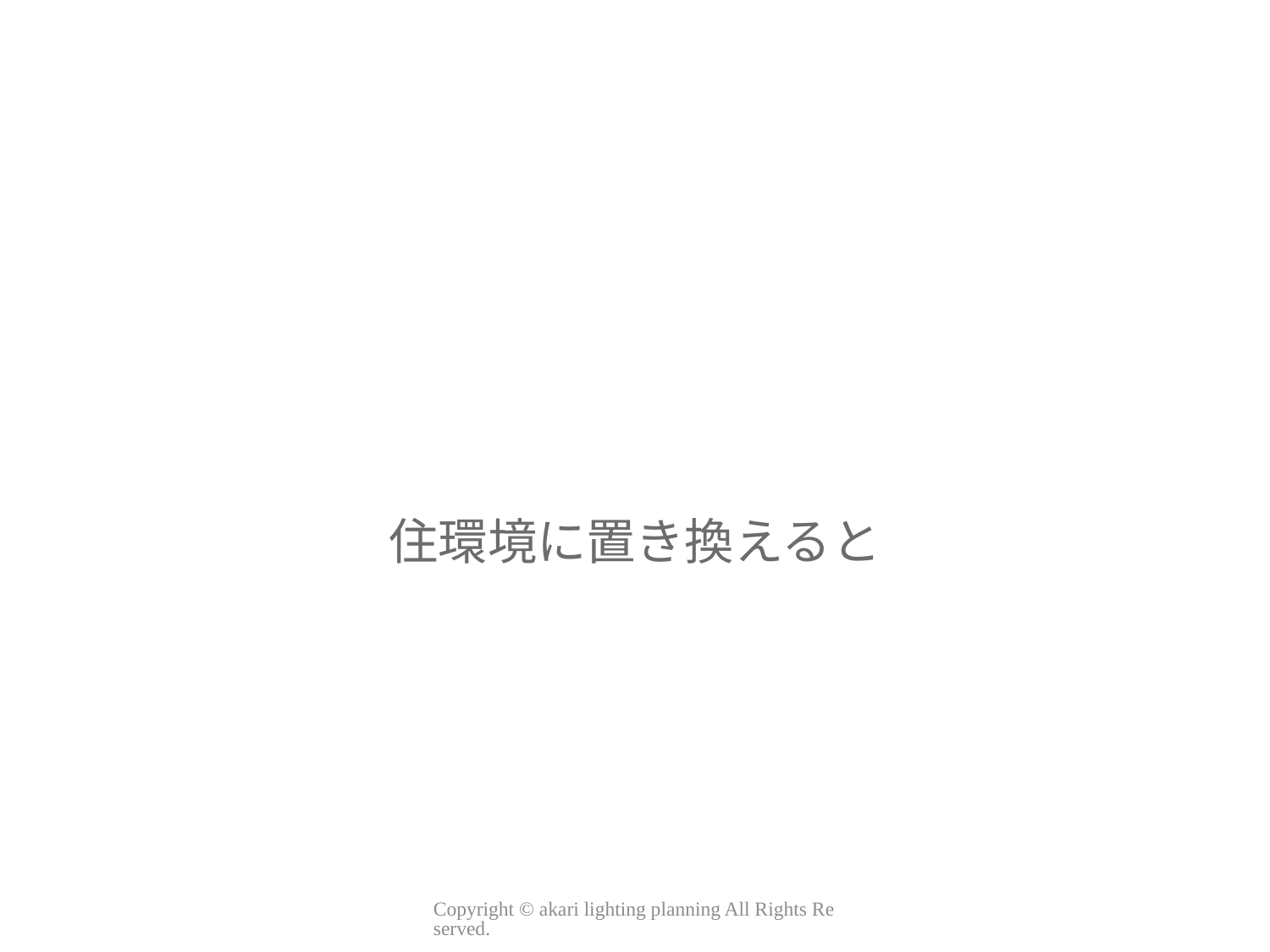

住環境に置き換えると
Copyright © akari lighting planning All Rights Reserved.